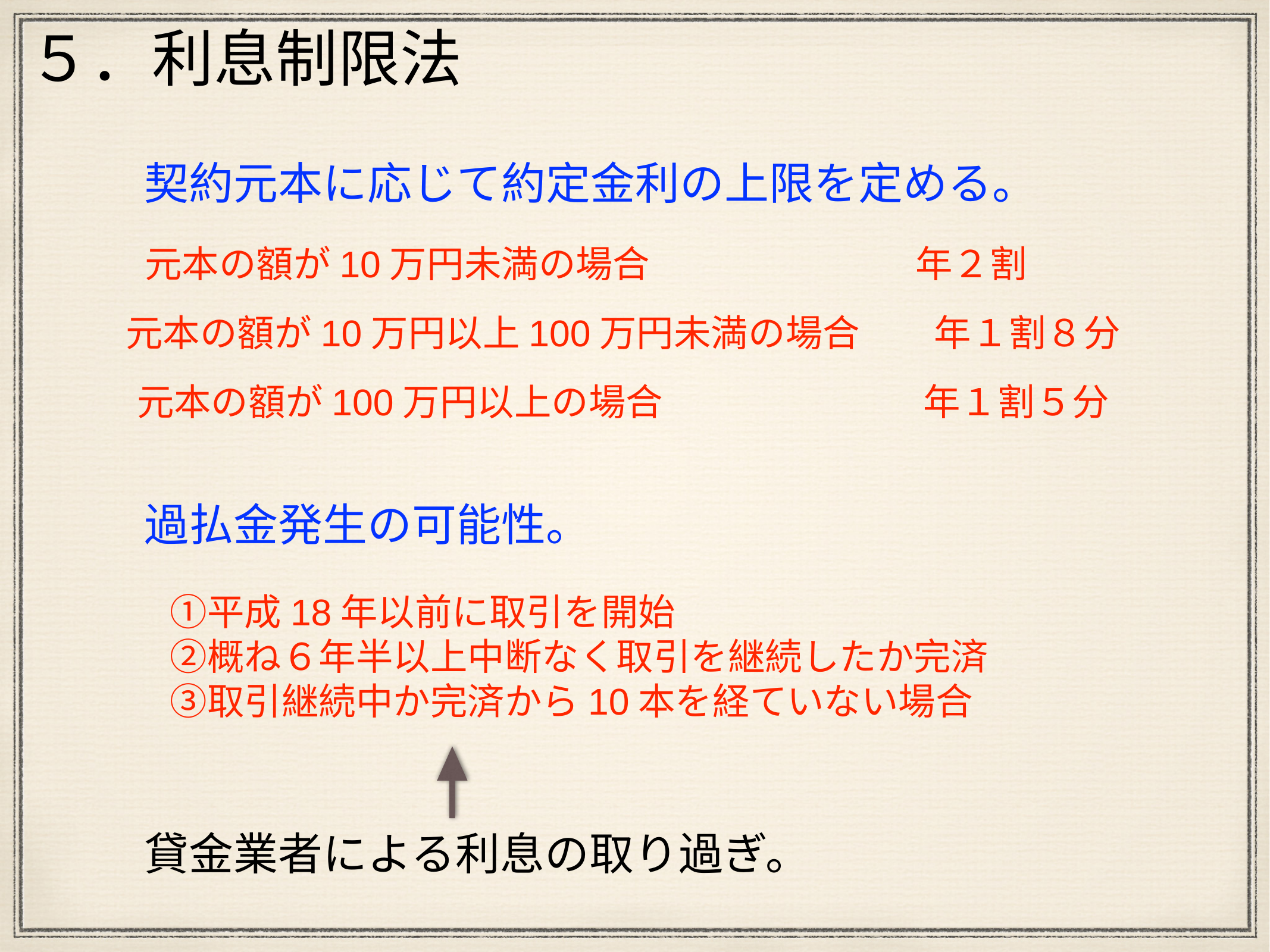

５．利息制限法
　契約元本に応じて約定金利の上限を定める。
元本の額が10万円未満の場合　　　　              年２割
元本の額が10万円以上100万円未満の場合　　年１割８分
元本の額が100万円以上の場合　　　　　　　年１割５分
　過払金発生の可能性。
　①平成18年以前に取引を開始
　②概ね６年半以上中断なく取引を継続したか完済
　③取引継続中か完済から10本を経ていない場合

　貸金業者による利息の取り過ぎ。